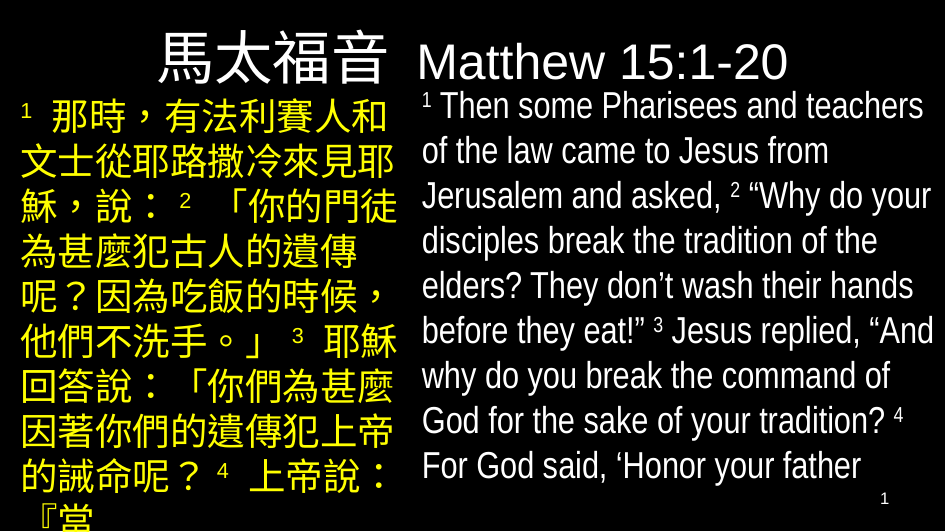

# 馬太福音 Matthew 15:1-20
1 Then some Pharisees and teachers of the law came to Jesus from Jerusalem and asked, 2 “Why do your disciples break the tradition of the elders? They don’t wash their hands before they eat!” 3 Jesus replied, “And why do you break the command of God for the sake of your tradition? 4 For God said, ‘Honor your father
1 那時，有法利賽人和文士從耶路撒冷來見耶穌，說：2 「你的門徒為甚麼犯古人的遺傳呢？因為吃飯的時候，他們不洗手。」3 耶穌回答說：「你們為甚麼因著你們的遺傳犯上帝的誡命呢？4 上帝說：『當
1